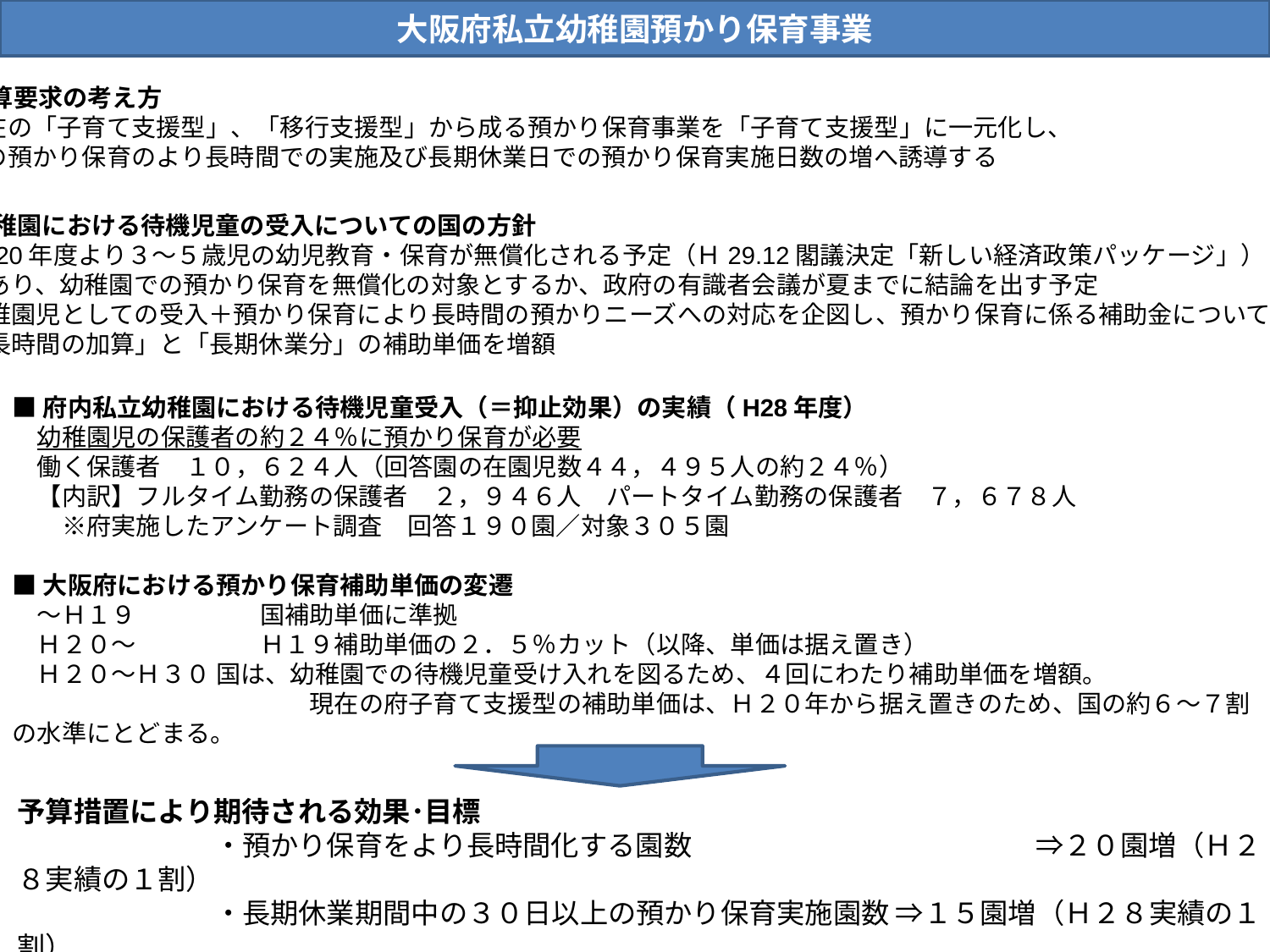

大阪府私立幼稚園預かり保育事業
■予算要求の考え方
　現在の「子育て支援型」、「移行支援型」から成る預かり保育事業を「子育て支援型」に一元化し、
平日の預かり保育のより長時間での実施及び長期休業日での預かり保育実施日数の増へ誘導する

■幼稚園における待機児童の受入についての国の方針
・2020年度より３～５歳児の幼児教育・保育が無償化される予定（Ｈ29.12閣議決定「新しい経済政策パッケージ」）
　であり、幼稚園での預かり保育を無償化の対象とするか、政府の有識者会議が夏までに結論を出す予定
・幼稚園児としての受入＋預かり保育により長時間の預かりニーズへの対応を企図し、預かり保育に係る補助金について、
　「長時間の加算」と「長期休業分」の補助単価を増額
■府内私立幼稚園における待機児童受入（＝抑止効果）の実績（H28年度）
　幼稚園児の保護者の約２４％に預かり保育が必要
　働く保護者　１０，６２４人（回答園の在園児数４４，４９５人の約２４％）
　【内訳】フルタイム勤務の保護者　２，９４６人　パートタイム勤務の保護者　７，６７８人
　　※府実施したアンケート調査　回答１９０園／対象３０５園

■大阪府における預かり保育補助単価の変遷
　～Ｈ１９　　　　　国補助単価に準拠
　Ｈ２０～　　　　　Ｈ１９補助単価の２．５％カット（以降、単価は据え置き）
　Ｈ２０～Ｈ３０ 国は、幼稚園での待機児童受け入れを図るため、４回にわたり補助単価を増額。
　　　　　　　　　　　　現在の府子育て支援型の補助単価は、Ｈ２０年から据え置きのため、国の約６～７割の水準にとどまる。

予算措置により期待される効果･目標
　　　　　　　・預かり保育をより長時間化する園数　　　　　　　　　　　　 ⇒２０園増（Ｈ２８実績の１割）
　　　　　　　・長期休業期間中の３０日以上の預かり保育実施園数 ⇒１５園増（Ｈ２８実績の１割）